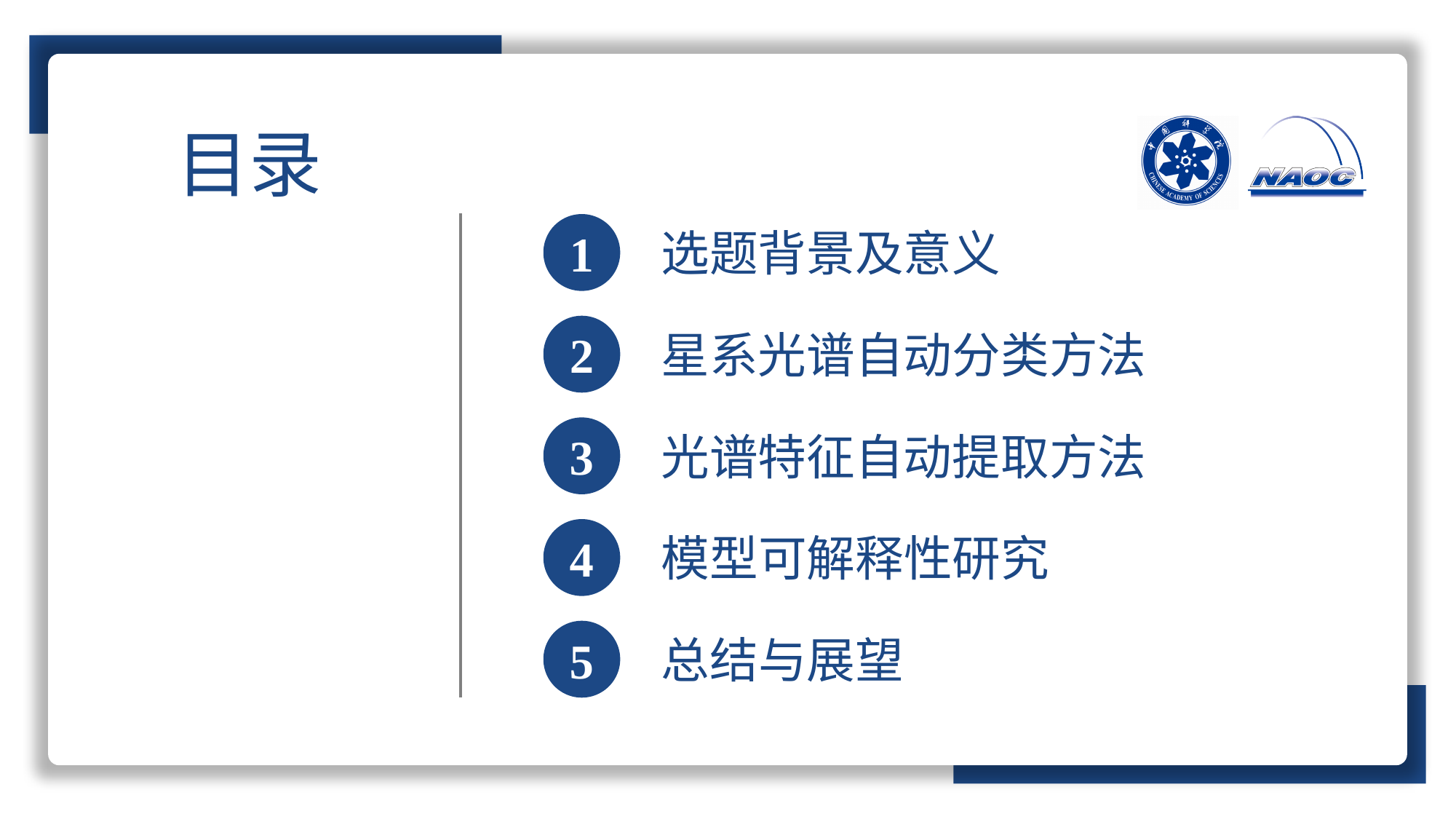

1
选题背景及意义

2
星系光谱自动分类方法
3
光谱特征自动提取方法
4
模型可解释性研究
5
总结与展望